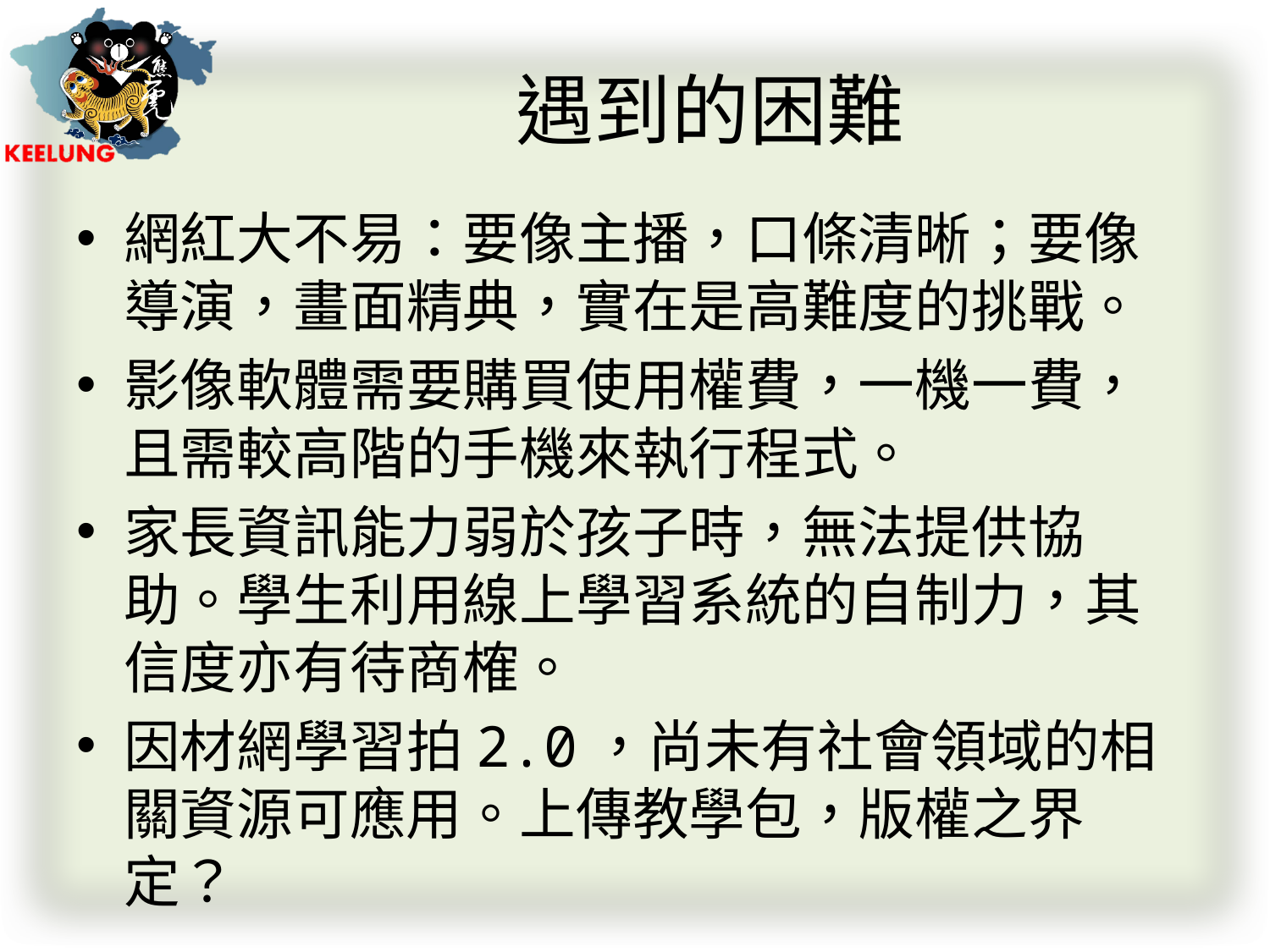

# 遇到的困難
網紅大不易：要像主播，口條清晰；要像導演，畫面精典，實在是高難度的挑戰。
影像軟體需要購買使用權費，一機一費，且需較高階的手機來執行程式。
家長資訊能力弱於孩子時，無法提供協助。學生利用線上學習系統的自制力，其信度亦有待商榷。
因材網學習拍2.0，尚未有社會領域的相關資源可應用。上傳教學包，版權之界定？